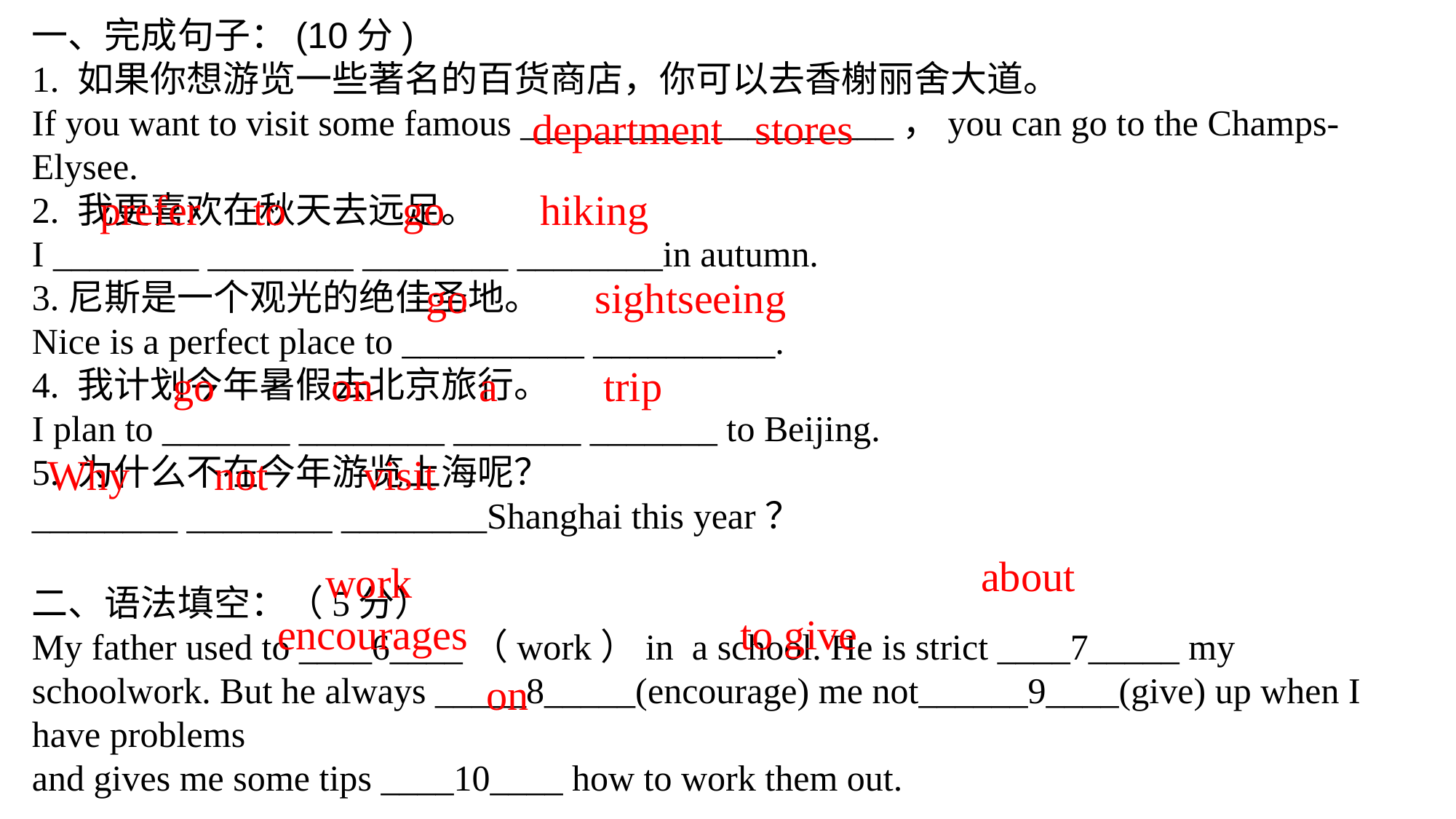

一、完成句子：(10分)
1. 如果你想游览一些著名的百货商店，你可以去香榭丽舍大道。
If you want to visit some famous __________ __________，you can go to the Champs-Elysee.
2. 我更喜欢在秋天去远足。
I ________ ________ ________ ________in autumn.
3.尼斯是一个观光的绝佳圣地。
Nice is a perfect place to __________ __________.
4. 我计划今年暑假去北京旅行。
I plan to _______ ________ _______ _______ to Beijing.
5. 为什么不在今年游览上海呢？
________ ________ ________Shanghai this year？

二、语法填空：（5分）
My father used to ____6____（work）in  a school. He is strict ____7_____ my schoolwork. But he always _____8_____(encourage) me not______9____(give) up when I have problems
and gives me some tips ____10____ how to work them out.
department   stores
prefer     to           go         hiking
go            sightseeing
go           on          a          trip

Why        not         visit
about
work

encourages
to give
on